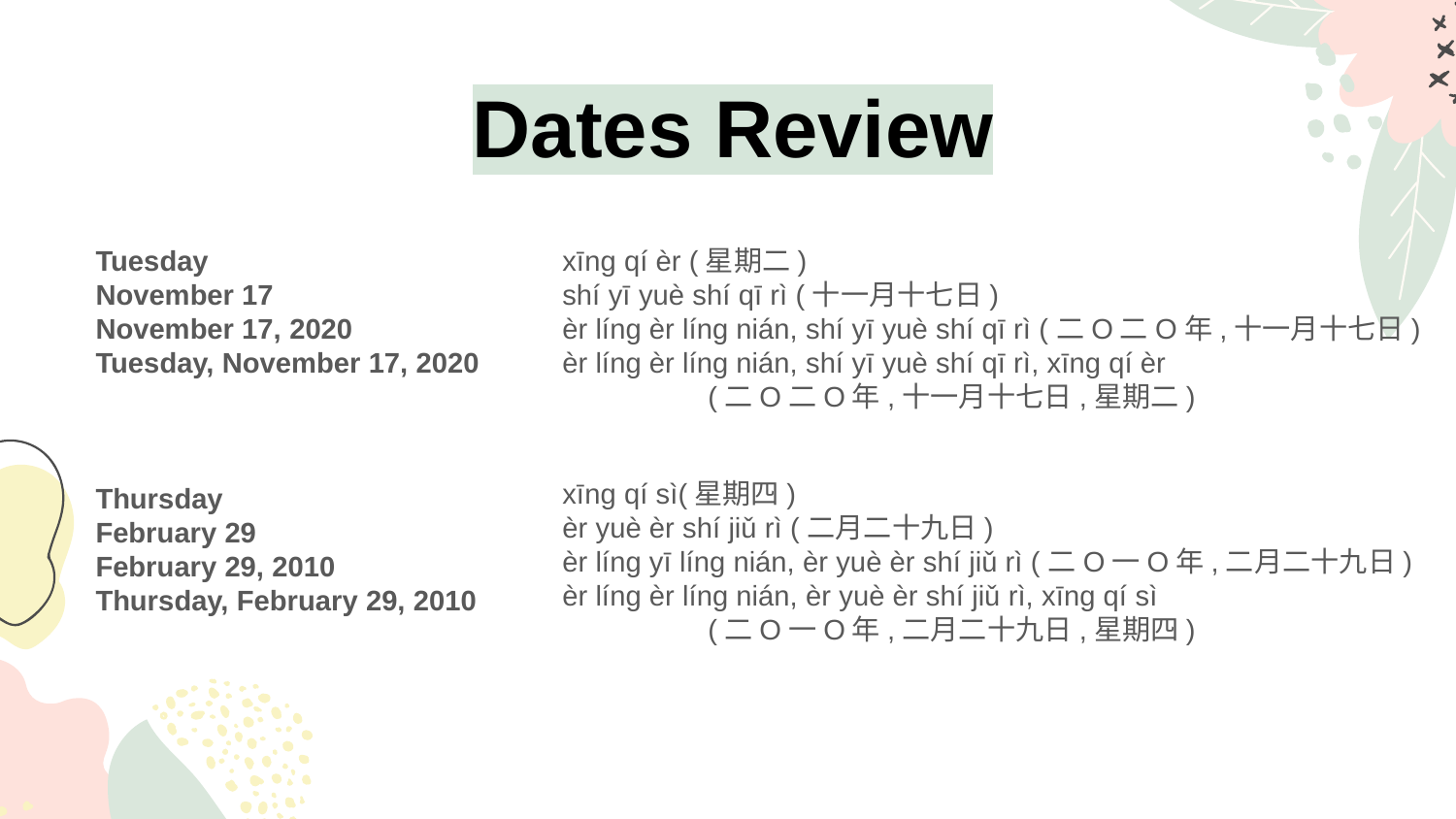

# Dates Review
Tuesday
November 17
November 17, 2020
Tuesday, November 17, 2020

Thursday
February 29
February 29, 2010
Thursday, February 29, 2010
xīng qí èr (星期二)
shí yī yuè shí qī rì (十一月十七日)
èr líng èr líng nián, shí yī yuè shí qī rì (二O二O年,十一月十七日)
èr líng èr líng nián, shí yī yuè shí qī rì, xīng qí èr
	(二O二O年,十一月十七日,星期二)

xīng qí sì(星期四)
èr yuè èr shí jiǔ rì (二月二十九日)
èr líng yī líng nián, èr yuè èr shí jiǔ rì (二O一O年,二月二十九日)
èr líng èr líng nián, èr yuè èr shí jiǔ rì, xīng qí sì
	(二O一O年,二月二十九日,星期四)